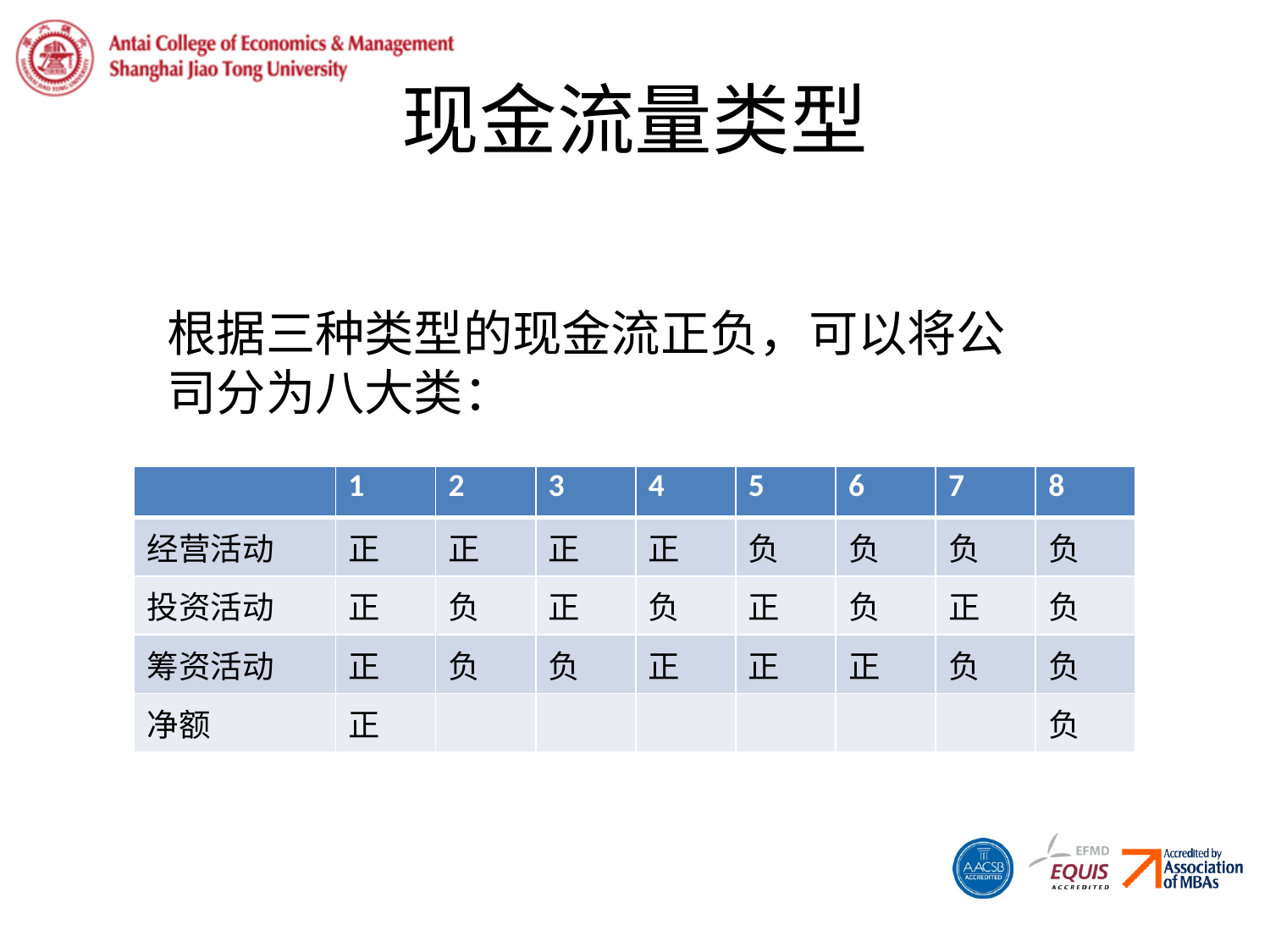

# 现金流量类型
根据三种类型的现金流正负，可以将公司分为八大类：
|  | 1 | 2 | 3 | 4 | 5 | 6 | 7 | 8 |
| --- | --- | --- | --- | --- | --- | --- | --- | --- |
| 经营活动 | 正 | 正 | 正 | 正 | 负 | 负 | 负 | 负 |
| 投资活动 | 正 | 负 | 正 | 负 | 正 | 负 | 正 | 负 |
| 筹资活动 | 正 | 负 | 负 | 正 | 正 | 正 | 负 | 负 |
| 净额 | 正 |  |  |  |  |  |  | 负 |